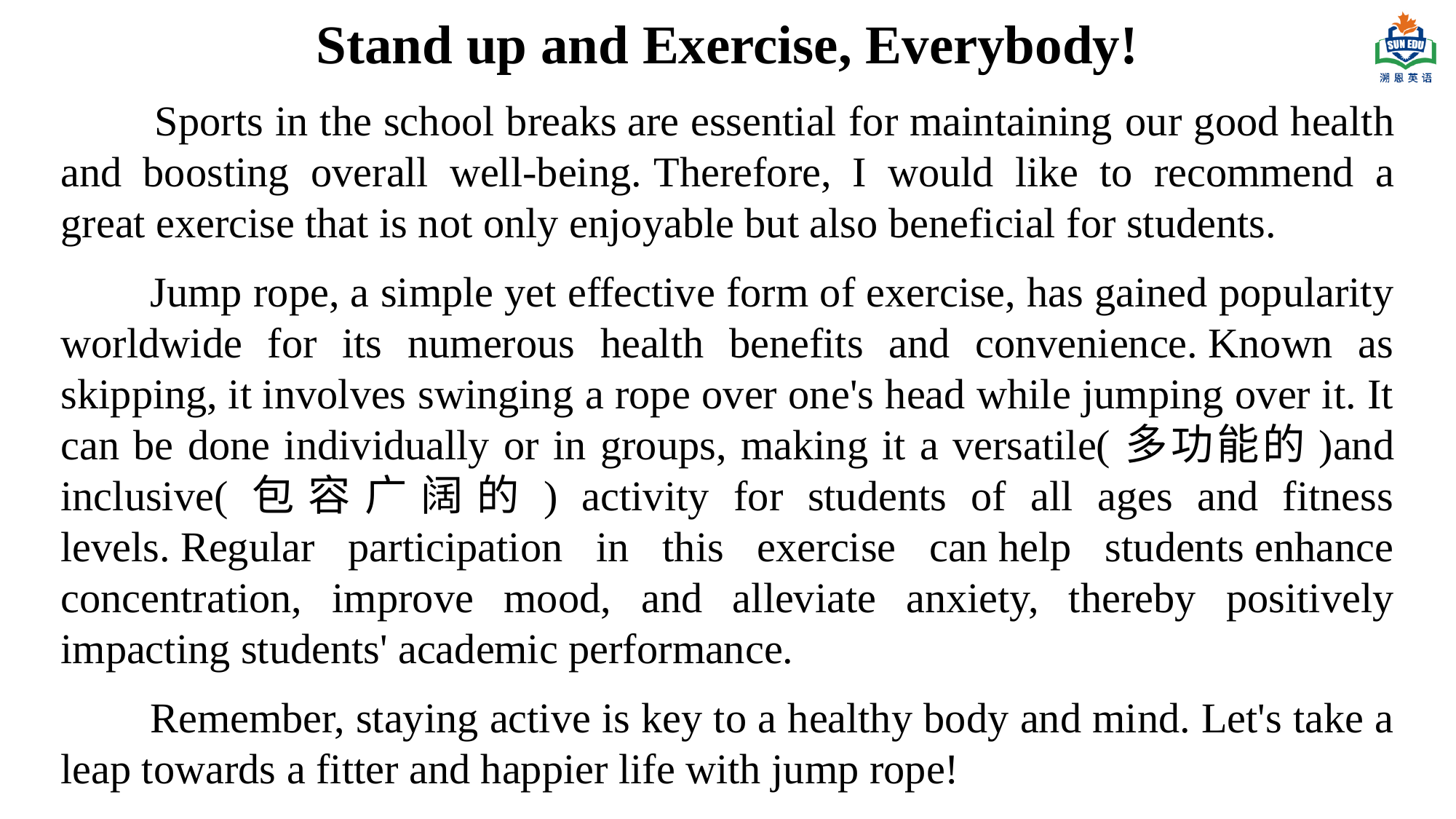

Stand up and Exercise, Everybody!
        Sports in the school breaks are essential for maintaining our good health and boosting overall well-being. Therefore, I would like to recommend a great exercise that is not only enjoyable but also beneficial for students.
        Jump rope, a simple yet effective form of exercise, has gained popularity worldwide for its numerous health benefits and convenience. Known as skipping, it involves swinging a rope over one's head while jumping over it. It can be done individually or in groups, making it a versatile(多功能的)and inclusive(包容广阔的) activity for students of all ages and fitness levels. Regular participation in this exercise can help students enhance concentration, improve mood, and alleviate anxiety, thereby positively impacting students' academic performance.
        Remember, staying active is key to a healthy body and mind. Let's take a leap towards a fitter and happier life with jump rope!